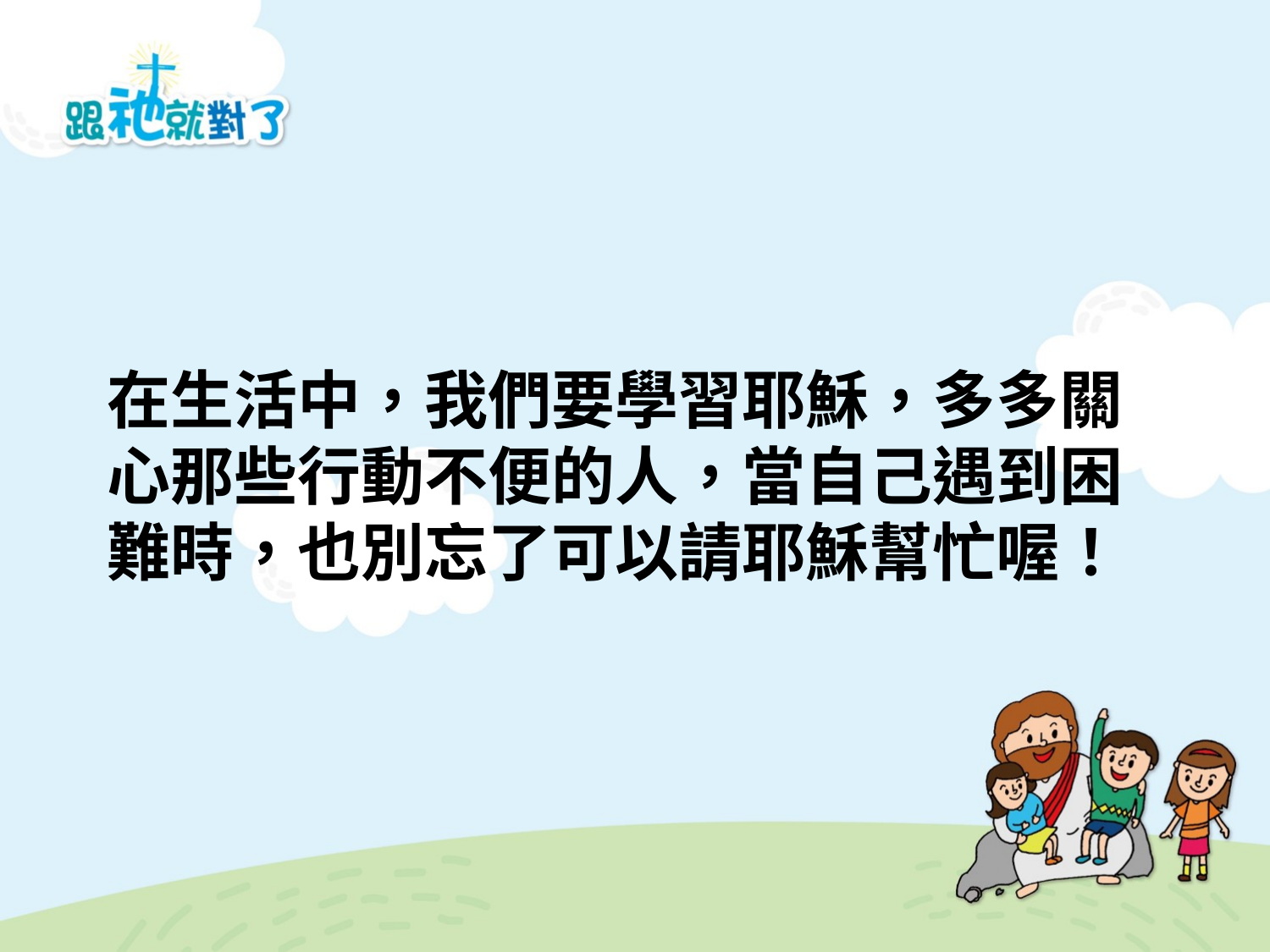

在生活中，我們要學習耶穌，多多關心那些行動不便的人，當自己遇到困難時，也別忘了可以請耶穌幫忙喔！